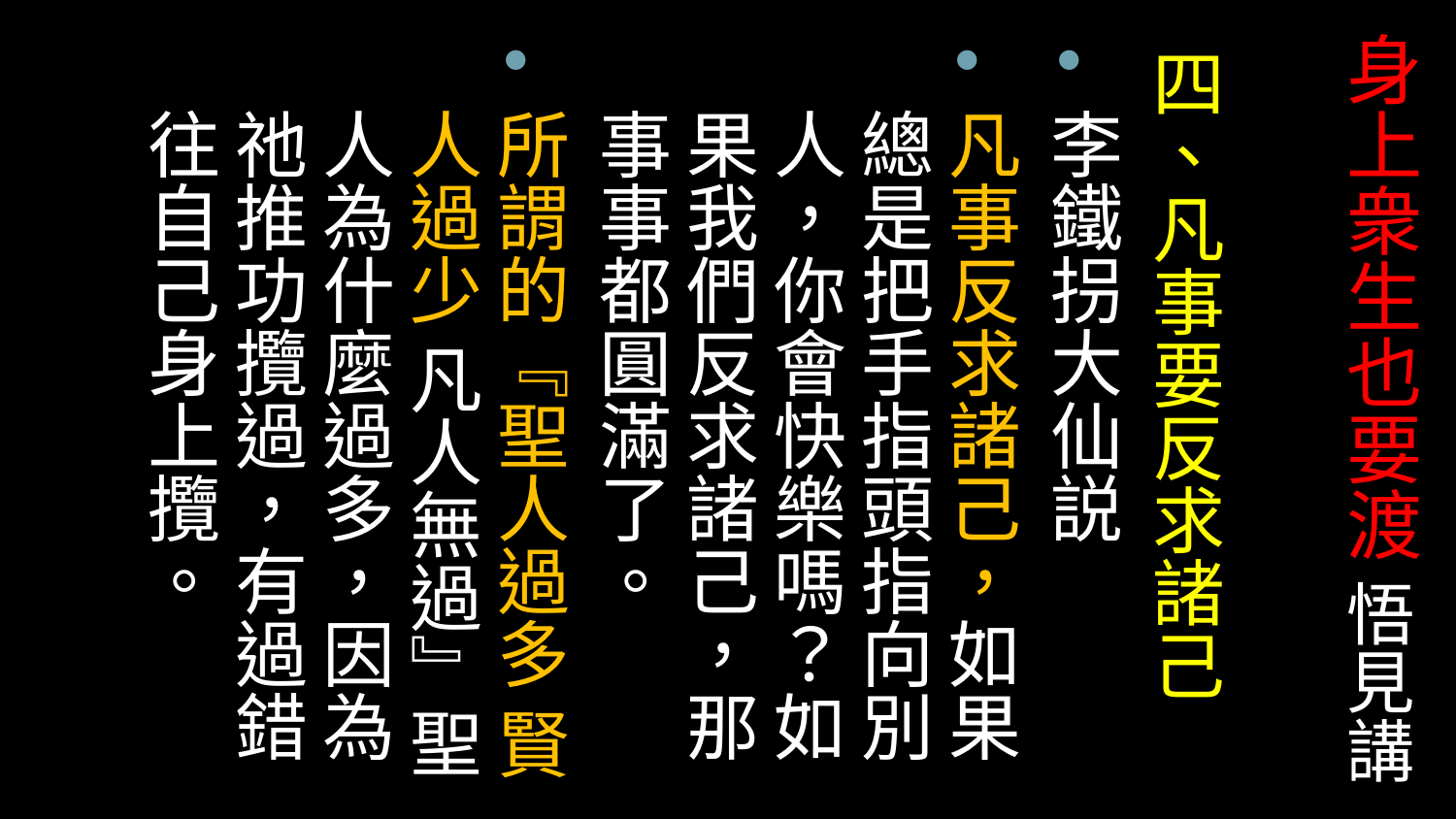

# 身上衆生也要渡 悟見講
四、凡事要反求諸己
李鐵拐大仙説
凡事反求諸己，如果總是把手指頭指向別人，你會快樂嗎？如果我們反求諸己，那事事都圓滿了。
所謂的『聖人過多 賢人過少 凡人無過』聖人為什麼過多，因為祂推功攬過，有過錯往自己身上攬。